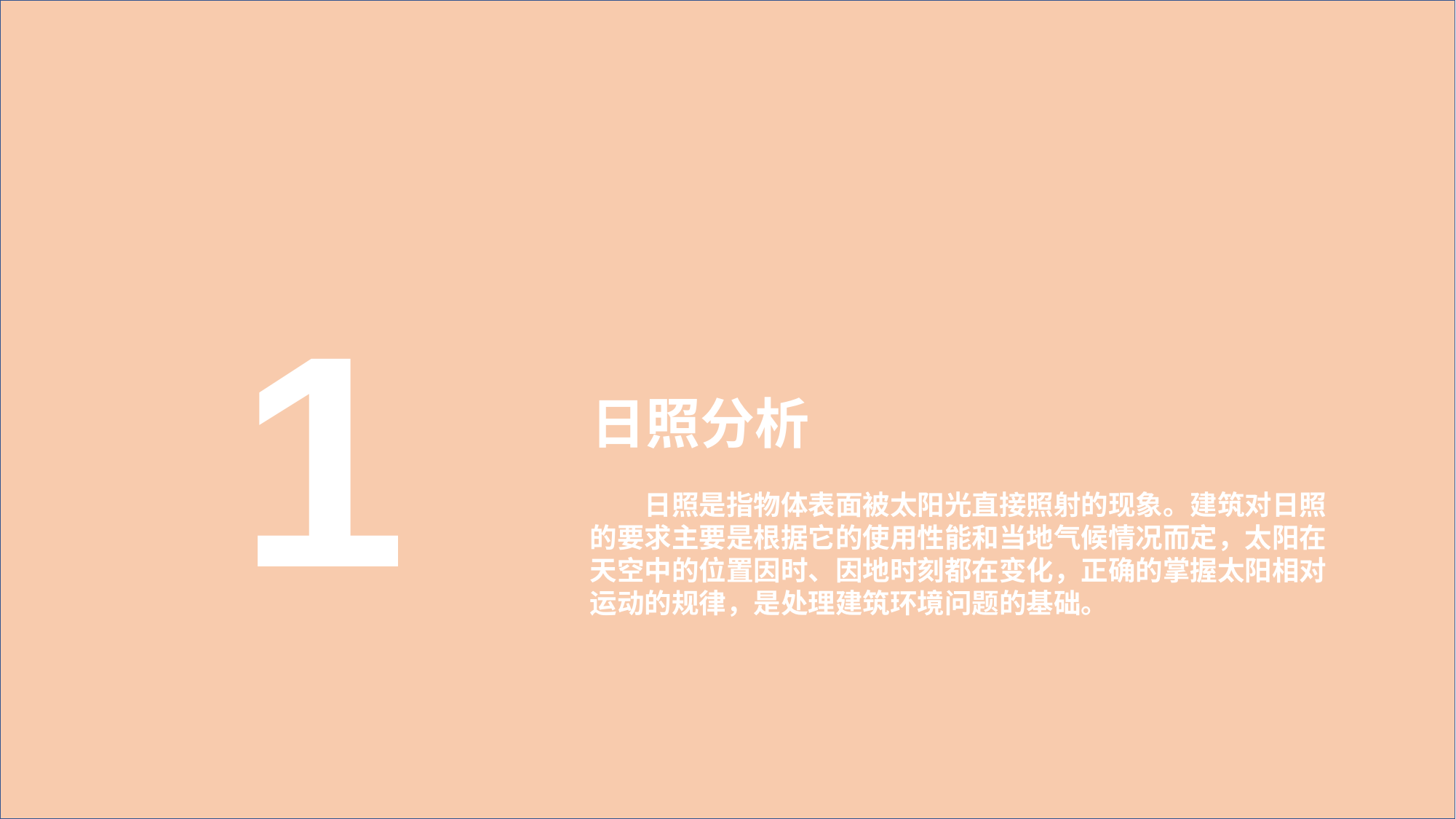

1
日照分析
日照是指物体表面被太阳光直接照射的现象。建筑对日照的要求主要是根据它的使用性能和当地气候情况而定，太阳在天空中的位置因时、因地时刻都在变化，正确的掌握太阳相对运动的规律，是处理建筑环境问题的基础。